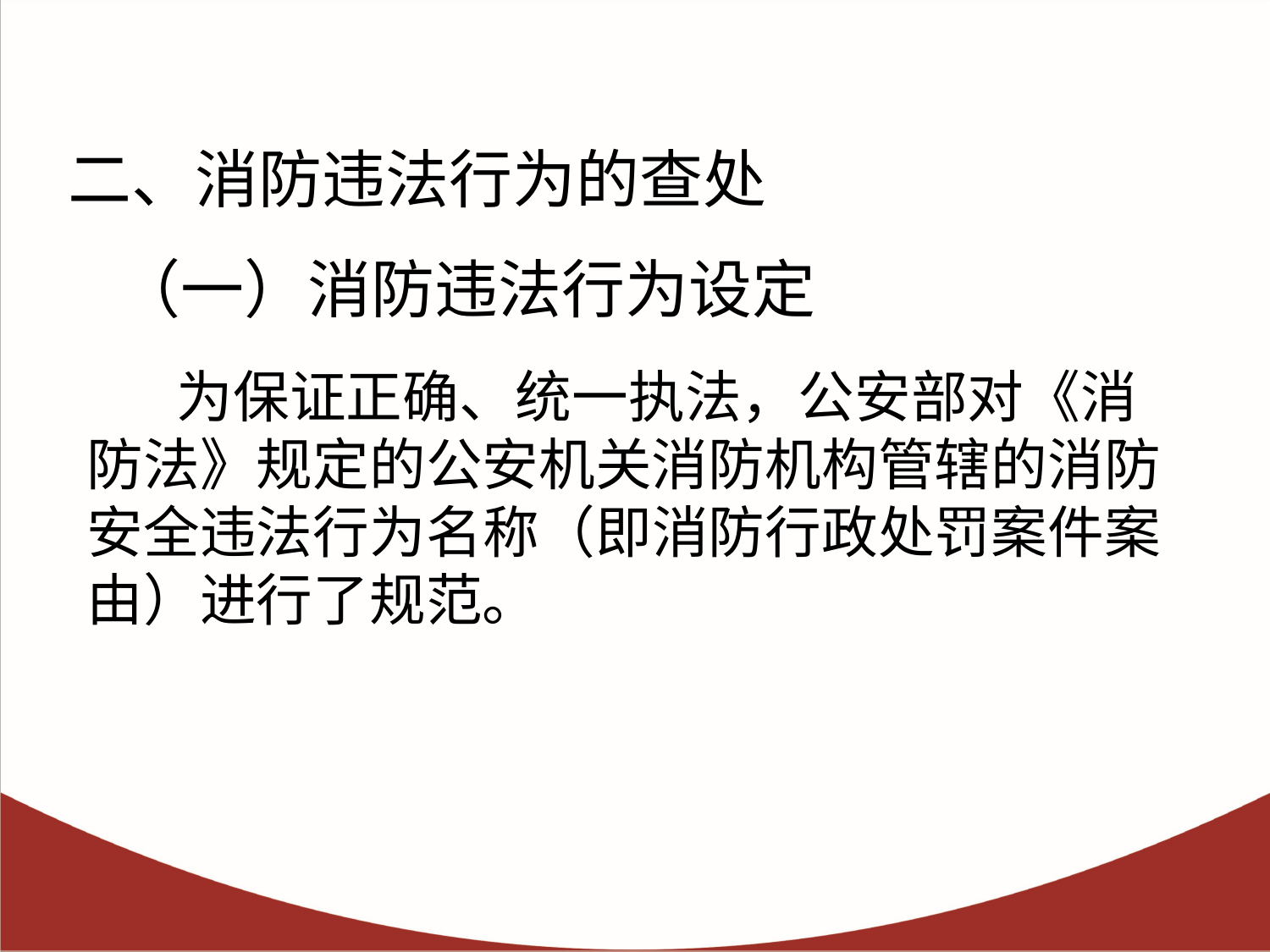

二、消防违法行为的查处
# 为保证正确、统一执法，公安部对《消防法》规定的公安机关消防机构管辖的消防安全违法行为名称（即消防行政处罚案件案由）进行了规范。
（一）消防违法行为设定